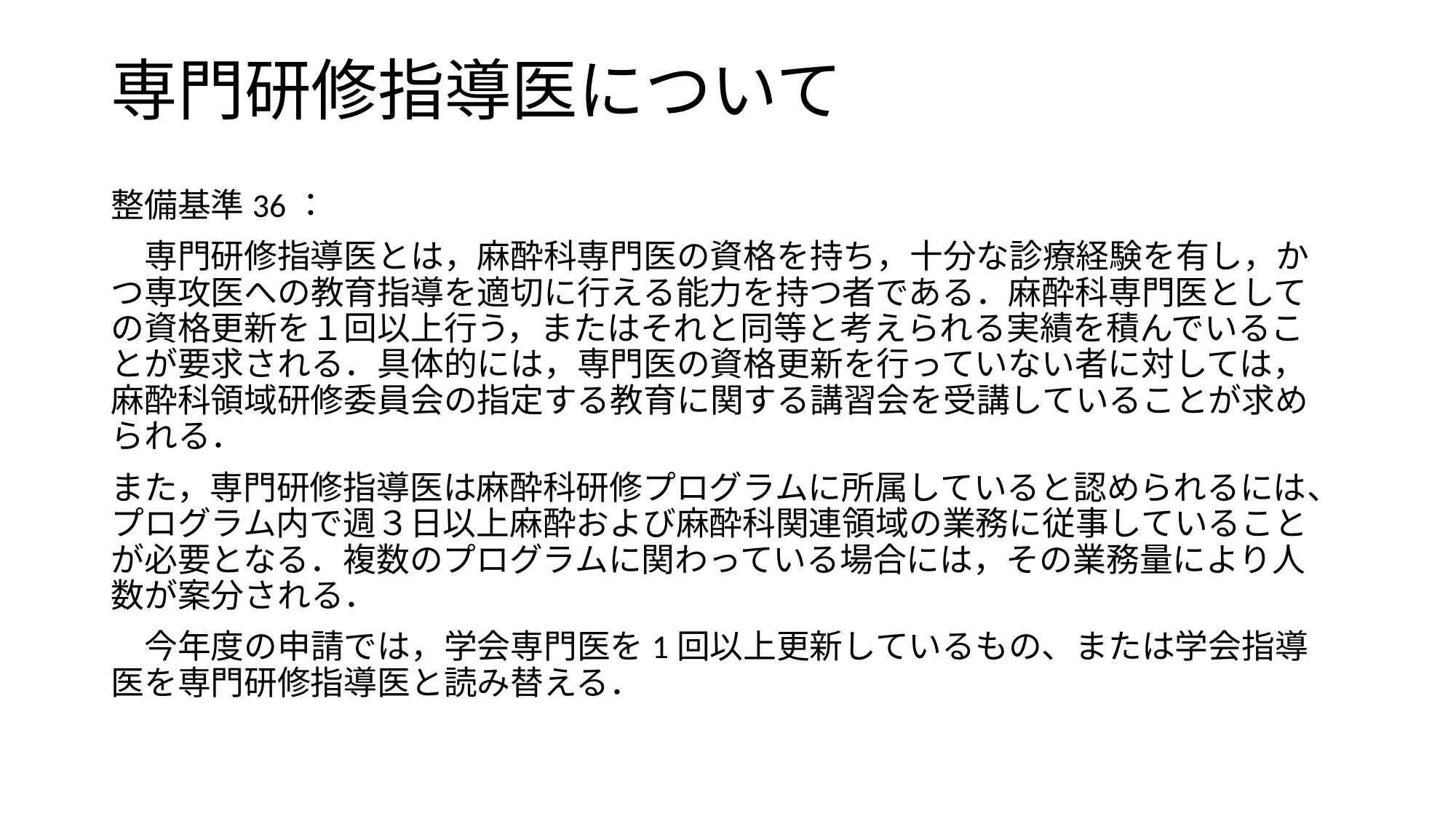

# 専門研修指導医について
整備基準36：
　専門研修指導医とは，麻酔科専門医の資格を持ち，十分な診療経験を有し，かつ専攻医への教育指導を適切に行える能力を持つ者である．麻酔科専門医としての資格更新を１回以上行う，またはそれと同等と考えられる実績を積んでいることが要求される．具体的には，専門医の資格更新を行っていない者に対しては，麻酔科領域研修委員会の指定する教育に関する講習会を受講していることが求められる．
また，専門研修指導医は麻酔科研修プログラムに所属していると認められるには、プログラム内で週３日以上麻酔および麻酔科関連領域の業務に従事していることが必要となる．複数のプログラムに関わっている場合には，その業務量により人数が案分される．
　今年度の申請では，学会専門医を1回以上更新しているもの、または学会指導医を専門研修指導医と読み替える．